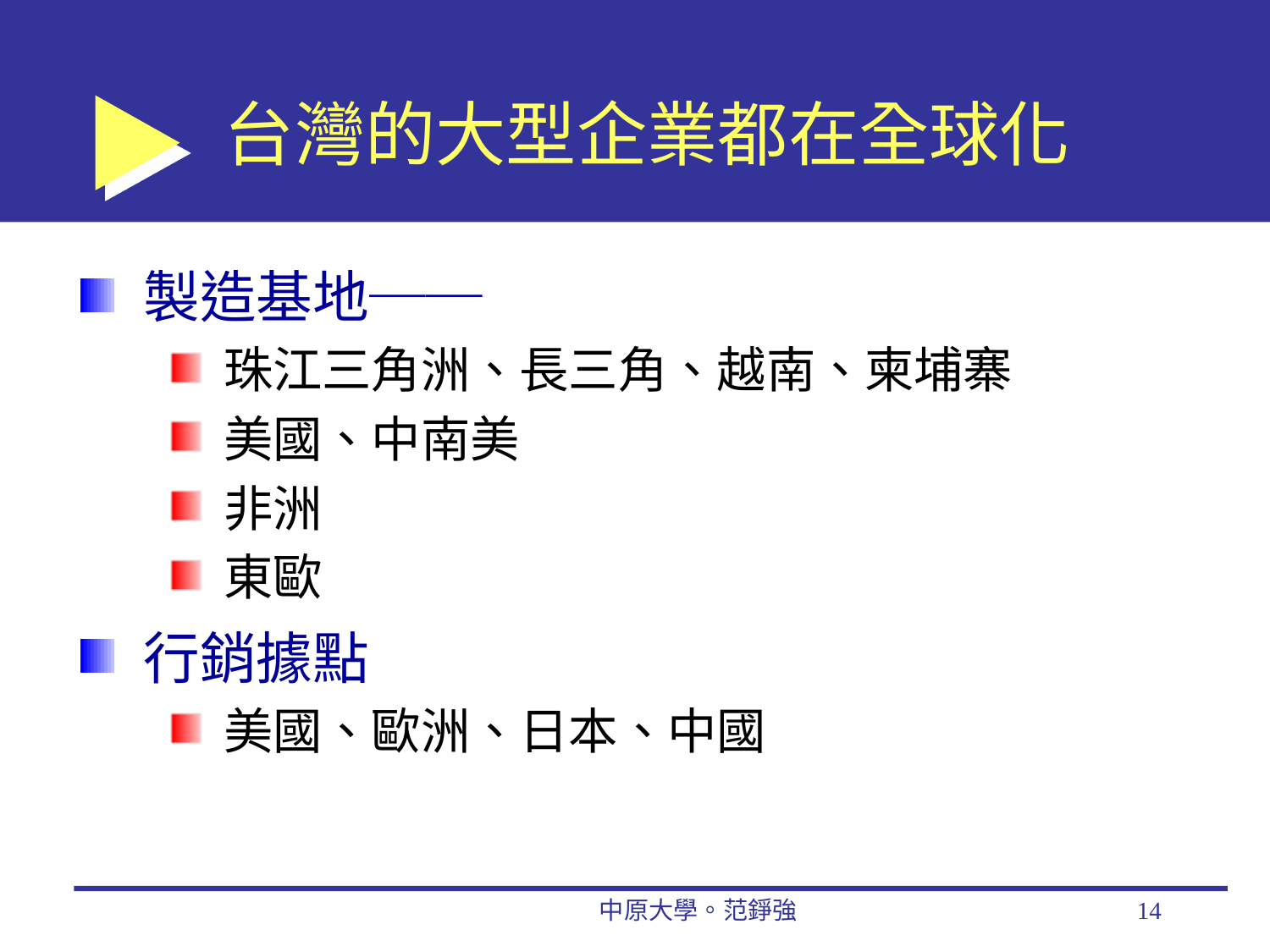

# 台灣的大型企業都在全球化
製造基地──
珠江三角洲、長三角、越南、柬埔寨
美國、中南美
非洲
東歐
行銷據點
美國、歐洲、日本、中國
中原大學。范錚強
14